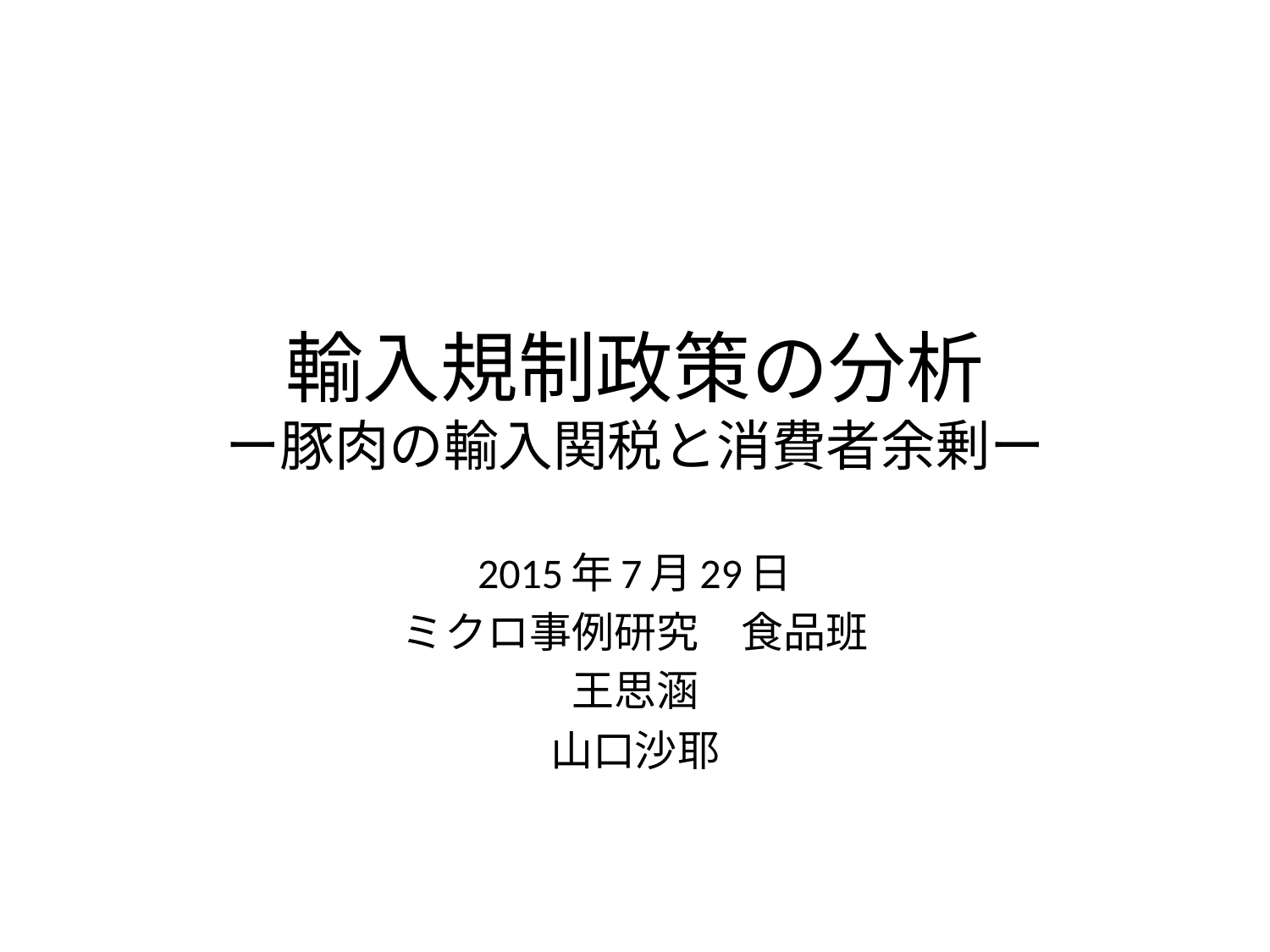

# 輸入規制政策の分析 ー豚肉の輸入関税と消費者余剰ー
2015年7月29日
ミクロ事例研究　食品班
王思涵
山口沙耶